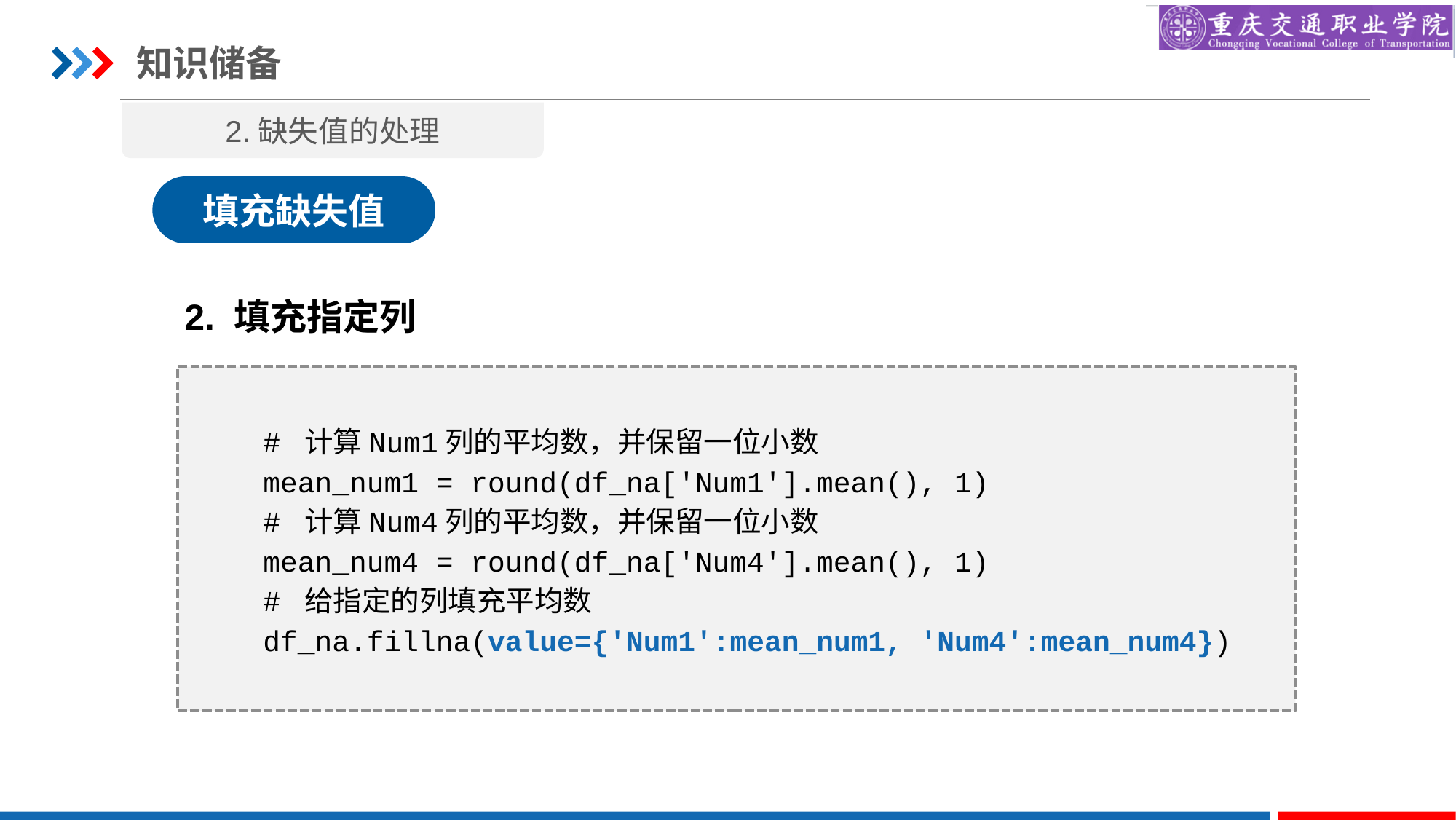

知识储备

2.缺失值的处理
填充缺失值
2. 填充指定列

# 计算Num1列的平均数，并保留一位小数
mean_num1 = round(df_na['Num1'].mean(), 1)
# 计算Num4列的平均数，并保留一位小数
mean_num4 = round(df_na['Num4'].mean(), 1)
# 给指定的列填充平均数
df_na.fillna(value={'Num1':mean_num1, 'Num4':mean_num4})